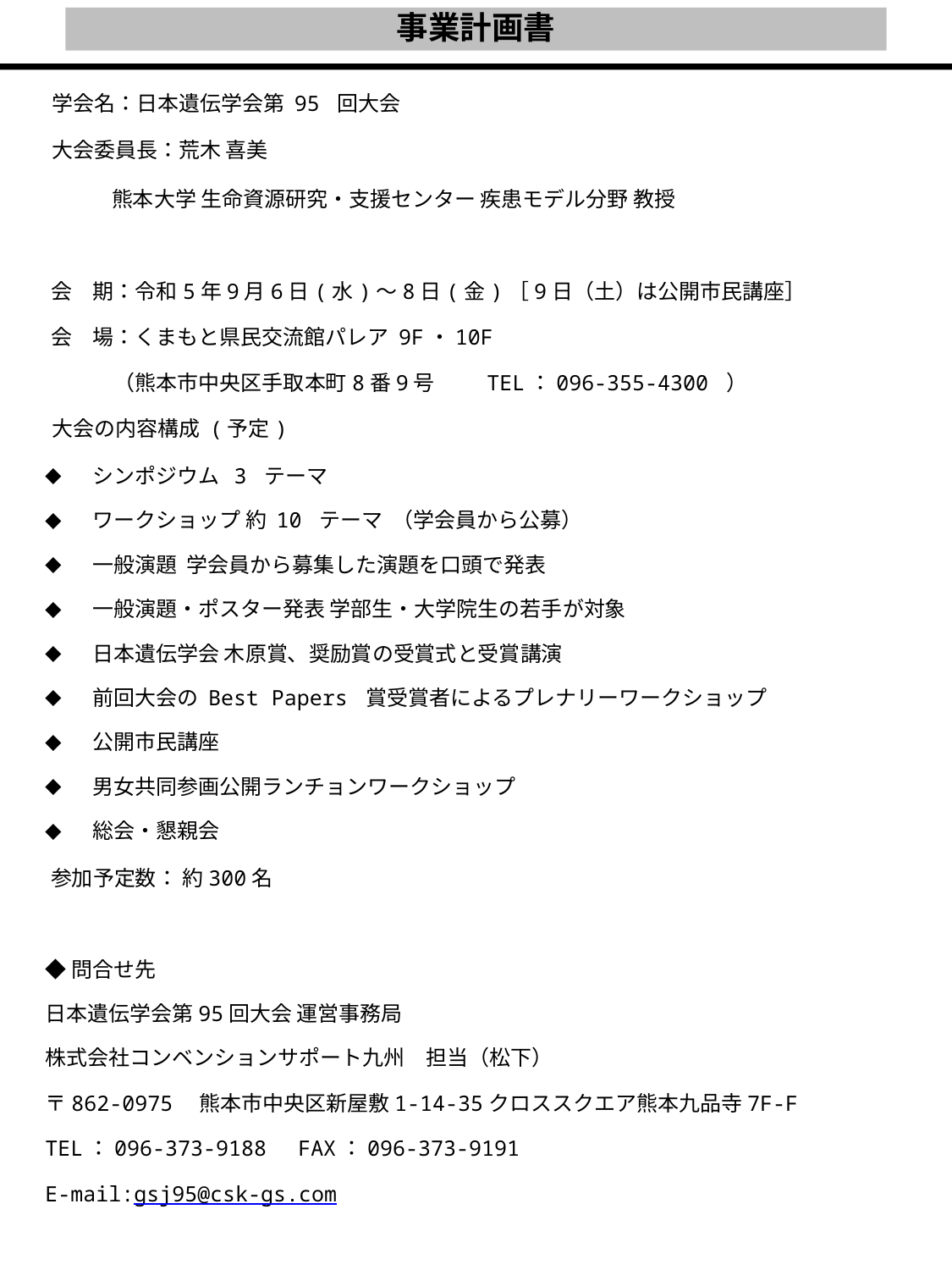

# 事業計画書
学会名：日本遺伝学会第 95 回大会
大会委員長：荒木 喜美
            熊本大学 生命資源研究・支援センター 疾患モデル分野 教授

会　期：令和5年9月6日(水)〜8日(金)［9日（土）は公開市民講座］
会　場：くまもと県民交流館パレア 9F・10F
　　　（熊本市中央区手取本町8番9号　　 TEL：096-355-4300 ）
大会の内容構成 (予定)
シンポジウム  3 テーマ
ワークショップ 約 10 テーマ  （学会員から公募）
一般演題  学会員から募集した演題を口頭で発表
一般演題・ポスター発表 学部生・大学院生の若手が対象
日本遺伝学会 木原賞、奨励賞の受賞式と受賞講演
前回大会の Best Papers 賞受賞者によるプレナリーワークショップ
公開市民講座
男女共同参画公開ランチョンワークショップ
総会・懇親会
参加予定数： 約300名

◆問合せ先
日本遺伝学会第95回大会 運営事務局
株式会社コンベンションサポート九州　担当（松下）
〒862-0975　熊本市中央区新屋敷1-14-35クロススクエア熊本九品寺7F-F
TEL：096-373-9188　FAX：096-373-9191
E-mail:gsj95@csk-gs.com